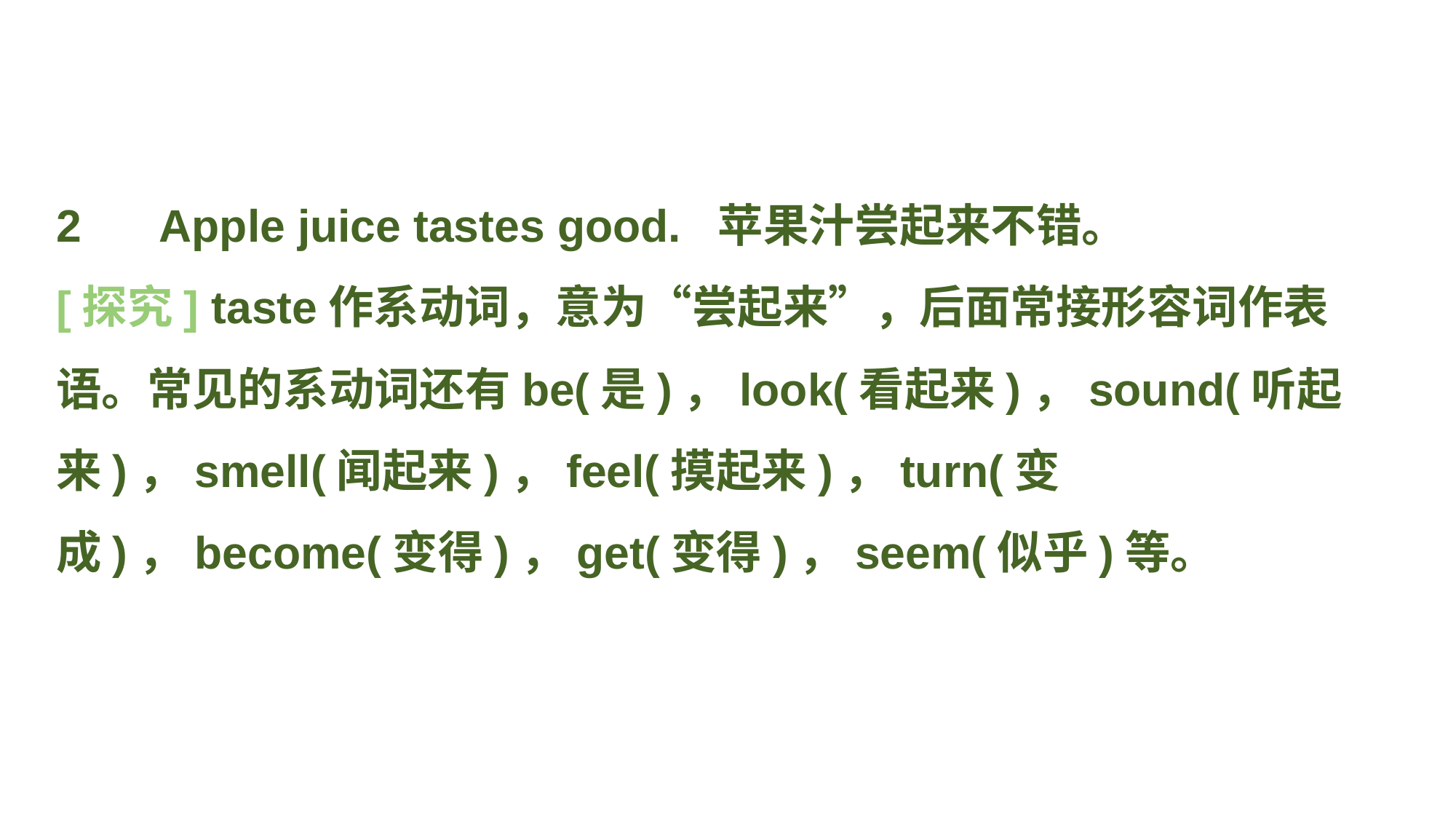

2　 Apple juice tastes good.  苹果汁尝起来不错。
[探究] taste作系动词，意为“尝起来”，后面常接形容词作表语。常见的系动词还有be(是)，look(看起来)，sound(听起来)，smell(闻起来)，feel(摸起来)，turn(变成)，become(变得)，get(变得)，seem(似乎)等。